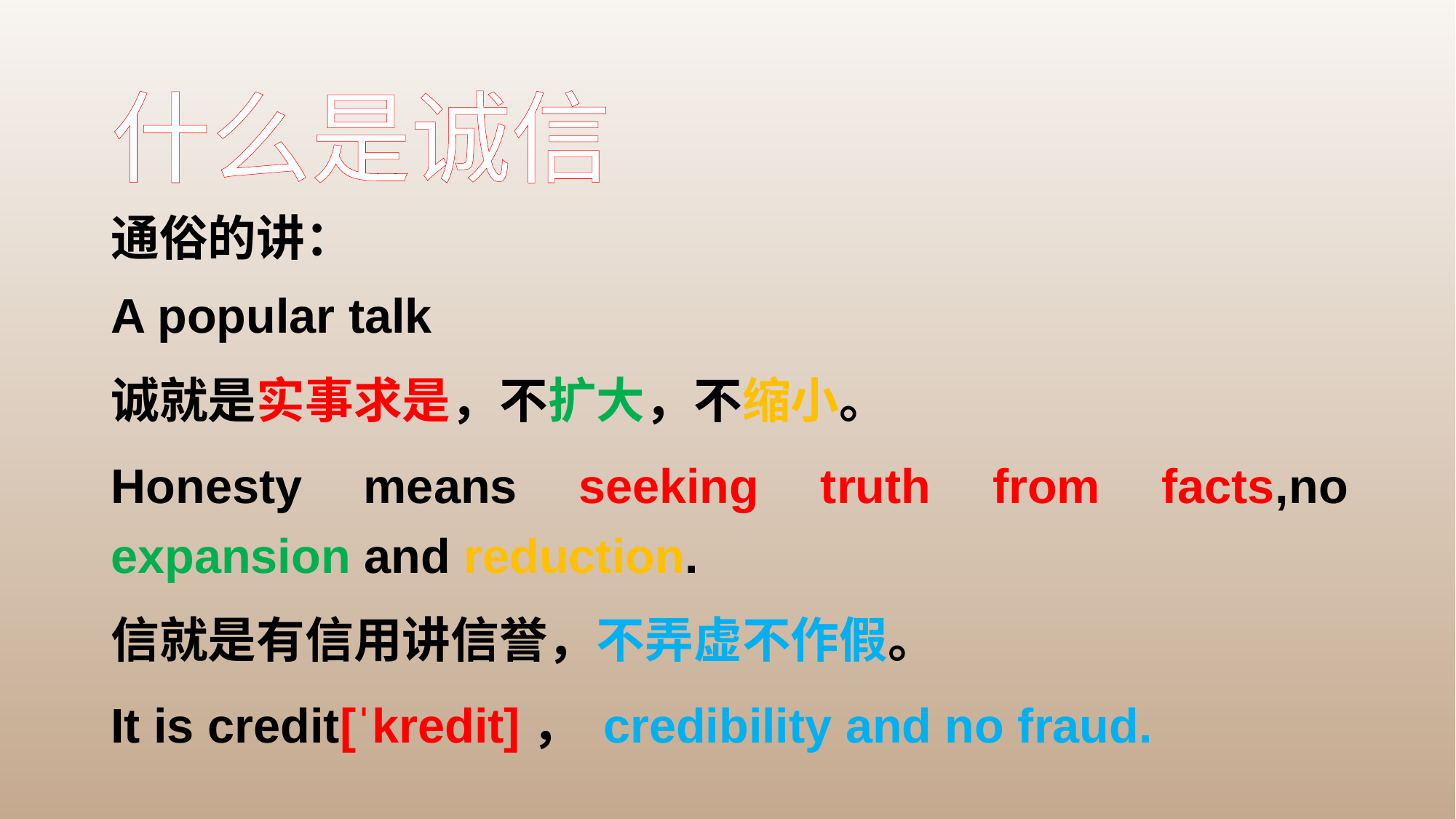

# 什么是诚信
通俗的讲：
A popular talk
诚就是实事求是，不扩大，不缩小。
Honesty means seeking truth from facts,no expansion and reduction.
信就是有信用讲信誉，不弄虚不作假。
It is credit[ˈkredit]， credibility and no fraud.